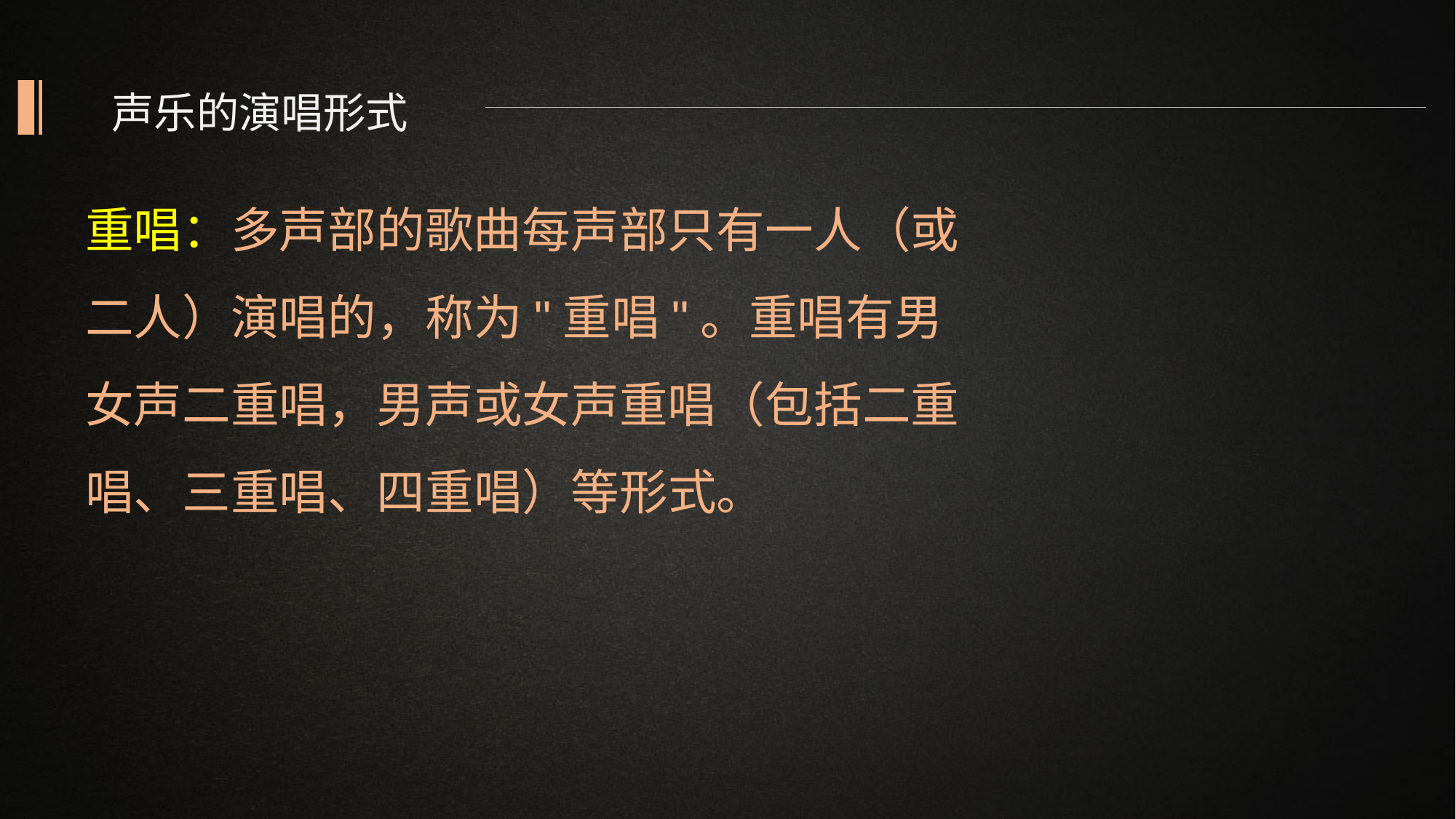

声乐的演唱形式

重唱：多声部的歌曲每声部只有一人（或二人）演唱的，称为"重唱"。重唱有男女声二重唱，男声或女声重唱（包括二重唱、三重唱、四重唱）等形式。